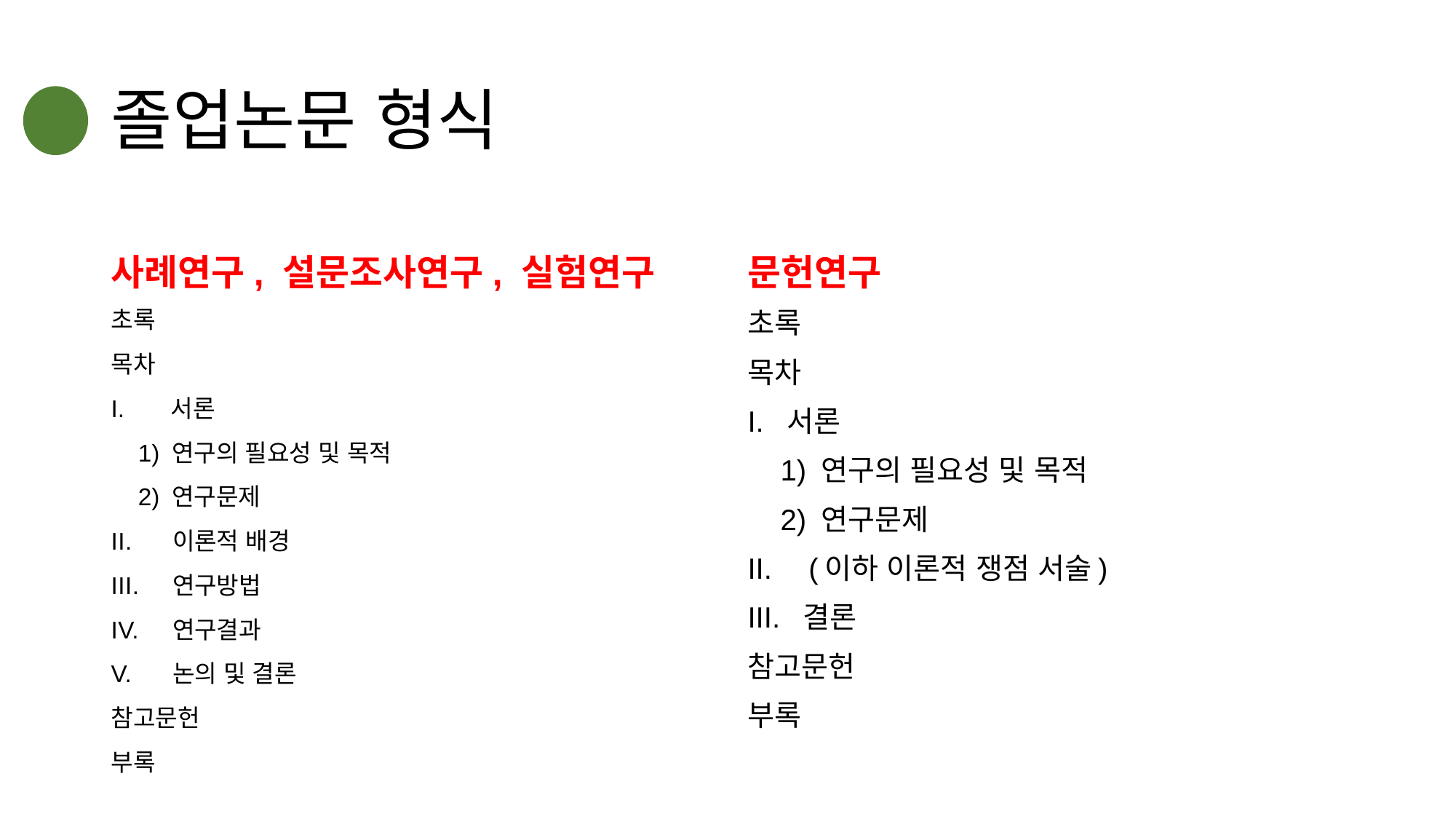

# 졸업논문 형식

사례연구, 설문조사연구, 실험연구
문헌연구
초록
목차
I.      서론
    1) 연구의 필요성 및 목적
    2) 연구문제
이론적 배경
연구방법
연구결과
논의 및 결론
참고문헌
부록

초록
목차
I.  서론
    1) 연구의 필요성 및 목적
    2) 연구문제
(이하 이론적 쟁점 서술)
III.  결론
참고문헌
부록